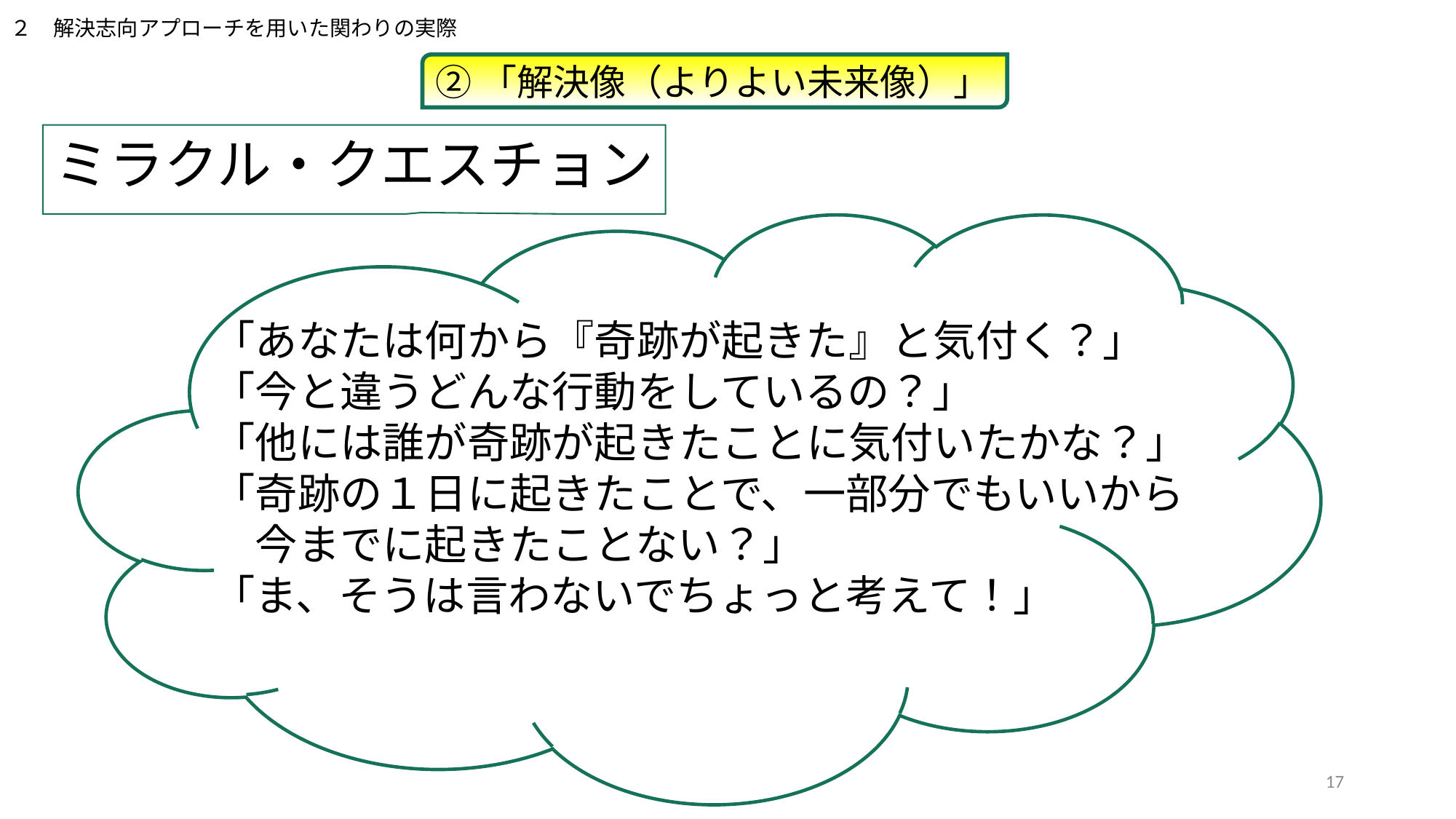

２　解決志向アプローチを用いた関わりの実際
②「解決像（よりよい未来像）」
ミラクル・クエスチョン

「あなたは何から『奇跡が起きた』と気付く？」
「今と違うどんな行動をしているの？」
「他には誰が奇跡が起きたことに気付いたかな？」
「奇跡の１日に起きたことで、一部分でもいいから
　今までに起きたことない？」
「ま、そうは言わないでちょっと考えて！」
17